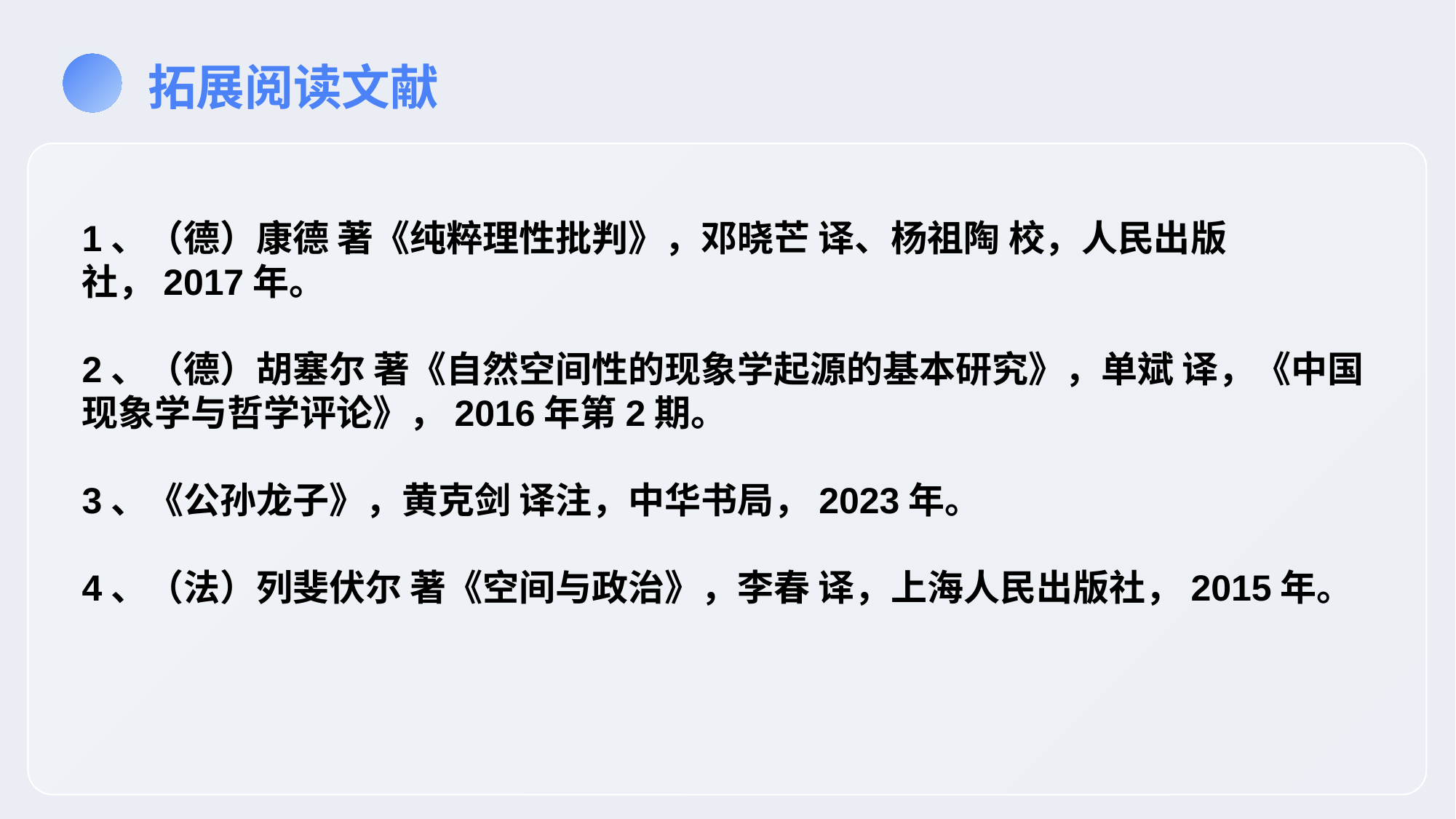

拓展阅读文献
1、（德）康德 著《纯粹理性批判》，邓晓芒 译、杨祖陶 校，人民出版社，2017年。

2、（德）胡塞尔 著《自然空间性的现象学起源的基本研究》，单斌 译，《中国现象学与哲学评论》，2016年第2期。

3、《公孙龙子》，黄克剑 译注，中华书局，2023年。

4、（法）列斐伏尔 著《空间与政治》，李春 译，上海人民出版社，2015年。